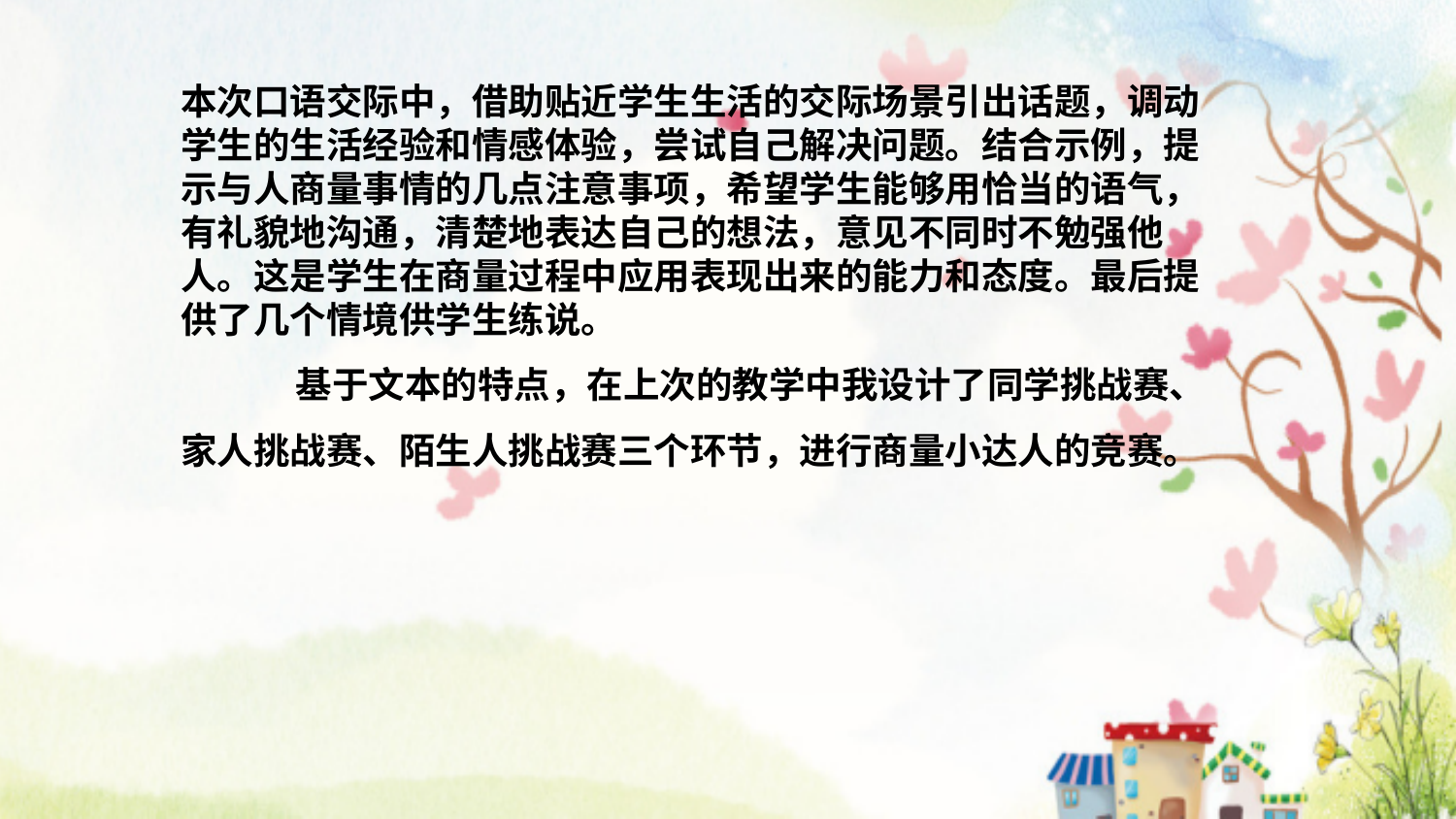

本次口语交际中，借助贴近学生生活的交际场景引出话题，调动学生的生活经验和情感体验，尝试自己解决问题。结合示例，提示与人商量事情的几点注意事项，希望学生能够用恰当的语气，有礼貌地沟通，清楚地表达自己的想法，意见不同时不勉强他人。这是学生在商量过程中应用表现出来的能力和态度。最后提供了几个情境供学生练说。       基于文本的特点，在上次的教学中我设计了同学挑战赛、家人挑战赛、陌生人挑战赛三个环节，进行商量小达人的竞赛。